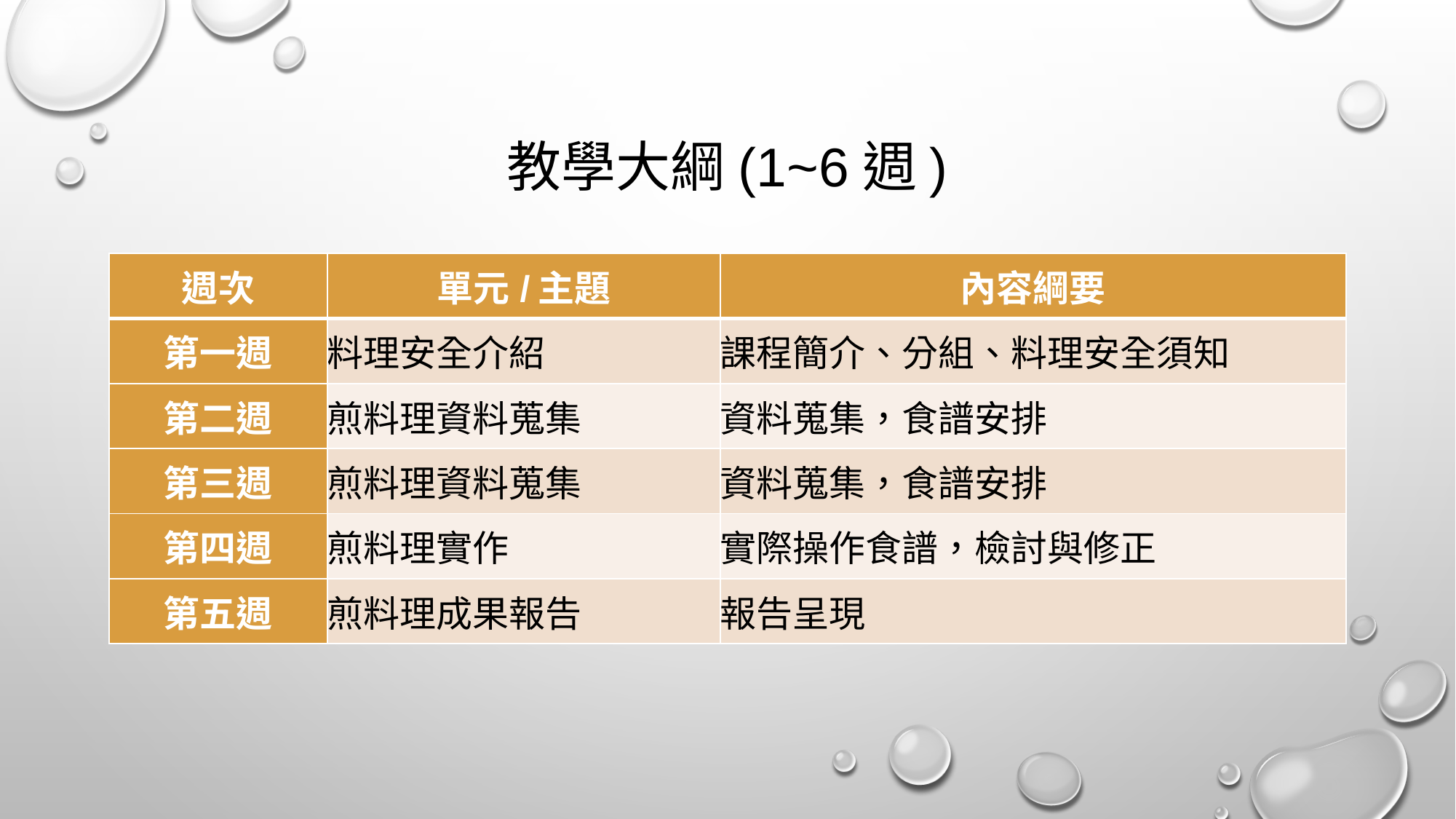

# 教學大綱(1~6週)
| 週次 | 單元/主題 | 內容綱要 |
| --- | --- | --- |
| 第一週 | 料理安全介紹 | 課程簡介、分組、料理安全須知 |
| 第二週 | 煎料理資料蒐集 | 資料蒐集，食譜安排 |
| 第三週 | 煎料理資料蒐集 | 資料蒐集，食譜安排 |
| 第四週 | 煎料理實作 | 實際操作食譜，檢討與修正 |
| 第五週 | 煎料理成果報告 | 報告呈現 |